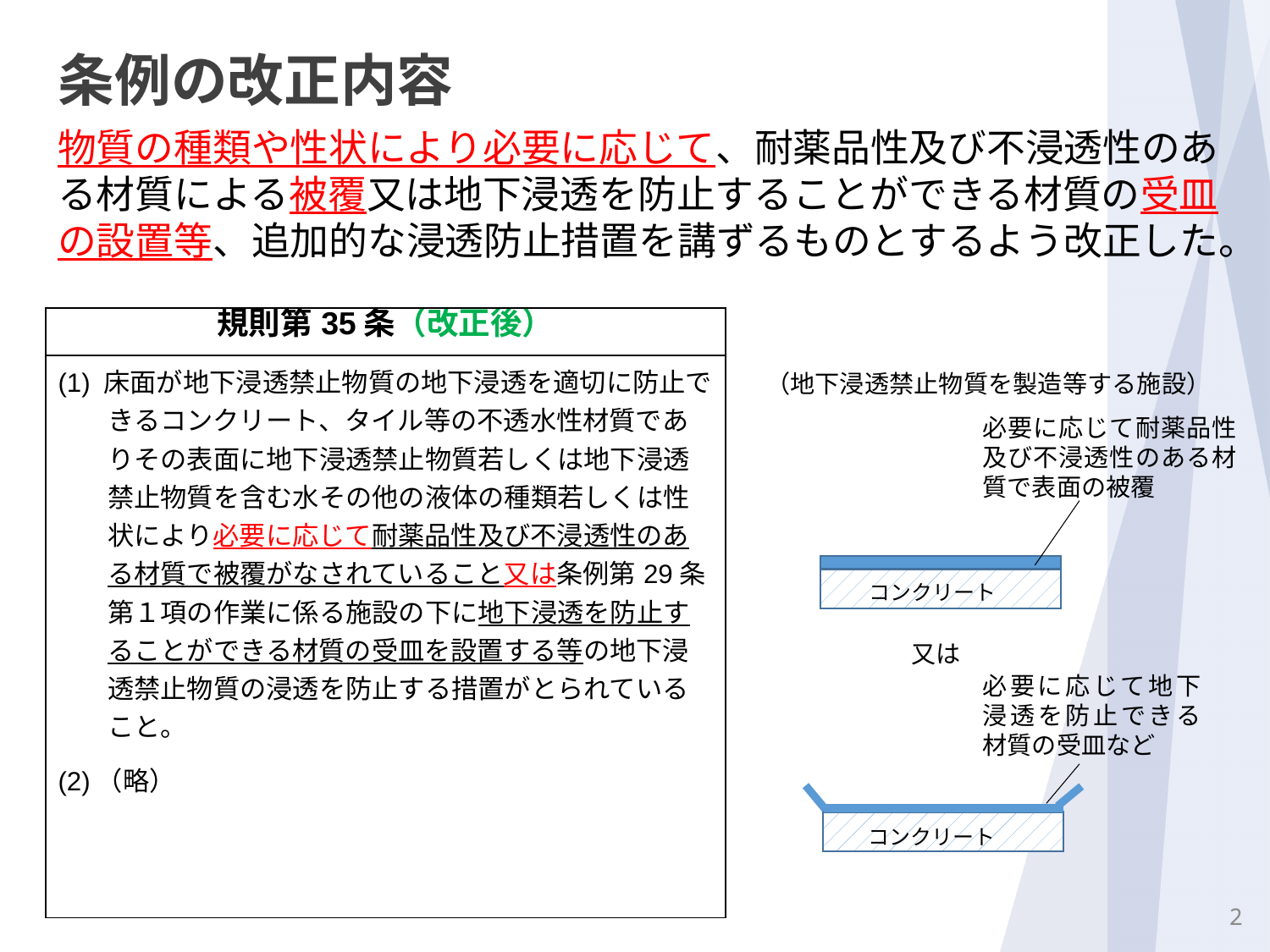

条例の改正内容
物質の種類や性状により必要に応じて、耐薬品性及び不浸透性のある材質による被覆又は地下浸透を防止することができる材質の受皿の設置等、追加的な浸透防止措置を講ずるものとするよう改正した。
| 規則第35条（改正後） |
| --- |
| (1) 床面が地下浸透禁止物質の地下浸透を適切に防止できるコンクリート、タイル等の不透水性材質でありその表面に地下浸透禁止物質若しくは地下浸透禁止物質を含む水その他の液体の種類若しくは性状により必要に応じて耐薬品性及び不浸透性のある材質で被覆がなされていること又は条例第29条第１項の作業に係る施設の下に地下浸透を防止することができる材質の受皿を設置する等の地下浸透禁止物質の浸透を防止する措置がとられていること。 (2)（略） |
（地下浸透禁止物質を製造等する施設）
必要に応じて耐薬品性及び不浸透性のある材質で表面の被覆

コンクリート
又は
必要に応じて地下浸透を防止できる材質の受皿など

コンクリート
2